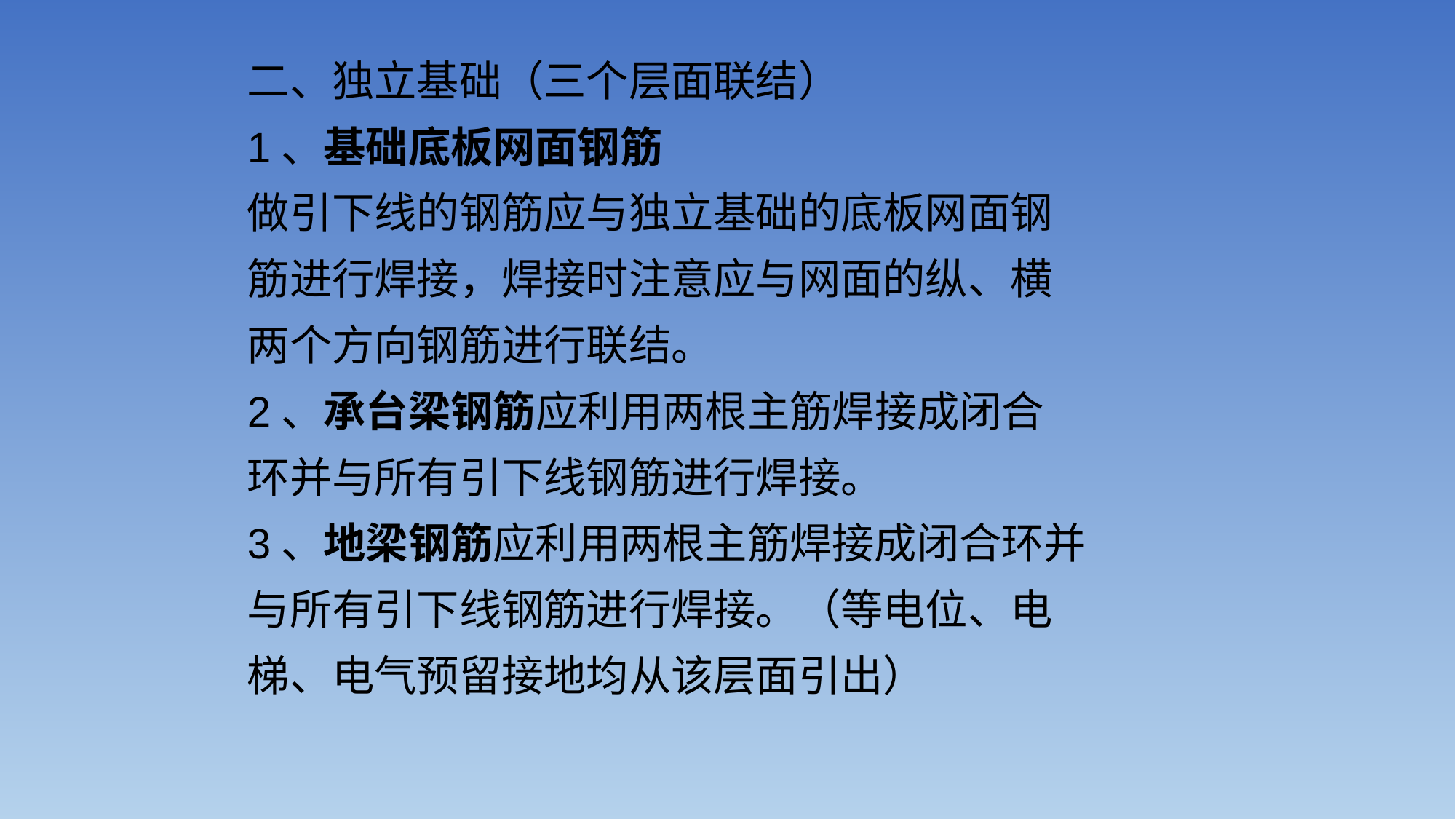

二、独立基础（三个层面联结）
1、基础底板网面钢筋
做引下线的钢筋应与独立基础的底板网面钢
筋进行焊接，焊接时注意应与网面的纵、横
两个方向钢筋进行联结。
2、承台梁钢筋应利用两根主筋焊接成闭合
环并与所有引下线钢筋进行焊接。
3、地梁钢筋应利用两根主筋焊接成闭合环并
与所有引下线钢筋进行焊接。（等电位、电
梯、电气预留接地均从该层面引出）